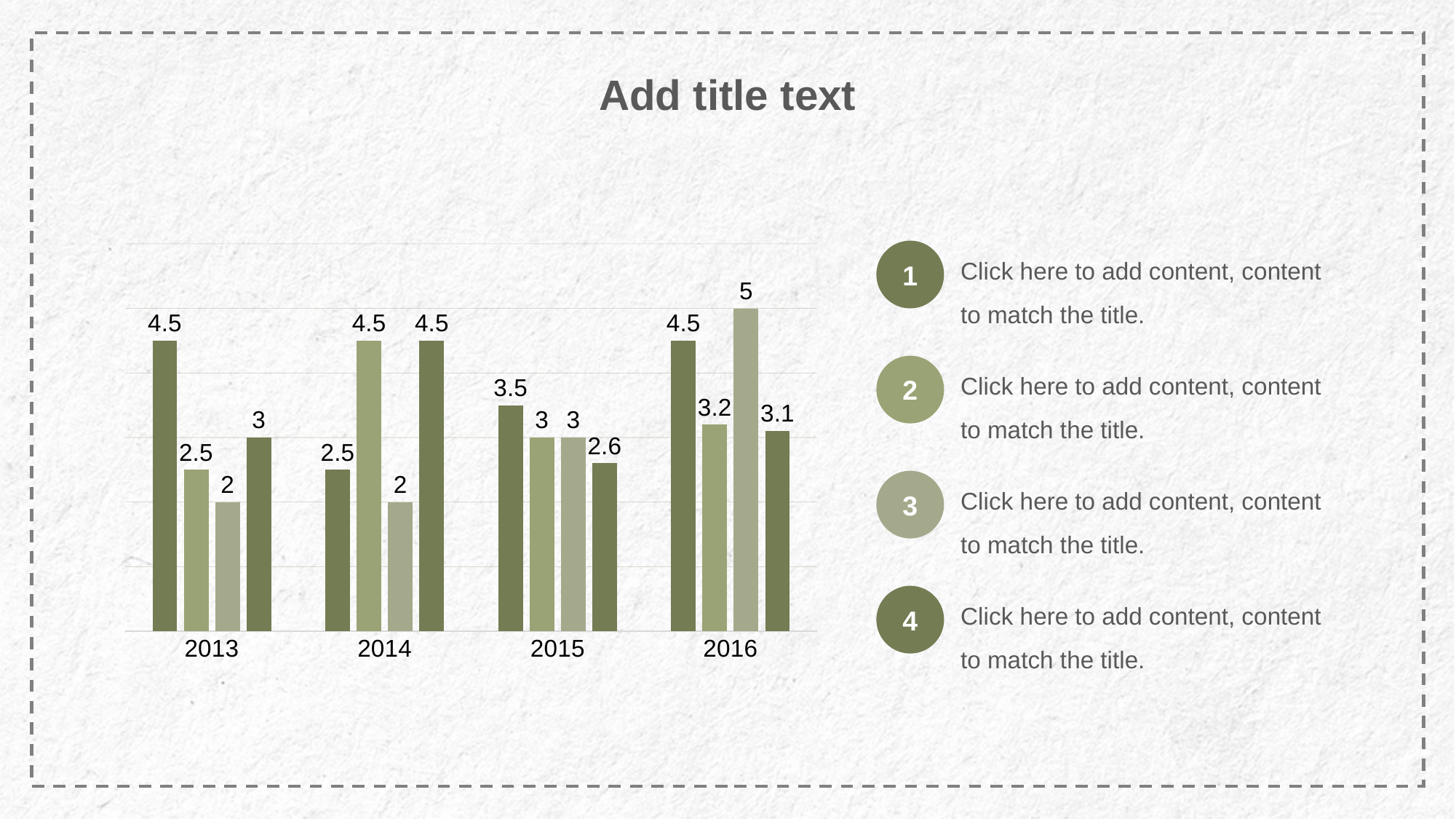

Add title text

### Chart

| Category | 系列 1 | 系列 2 | 系列 3 | 系列四 |
|---|---|---|---|---|
| 2013 | 4.5 | 2.5 | 2.0 | 3.0 |
| 2014 | 2.5 | 4.5 | 2.0 | 4.5 |
| 2015 | 3.5 | 3.0 | 3.0 | 2.6 |
| 2016 | 4.5 | 3.2 | 5.0 | 3.1 |
Click here to add content, content to match the title.
1
Click here to add content, content to match the title.
2
Click here to add content, content to match the title.
3
Click here to add content, content to match the title.
4